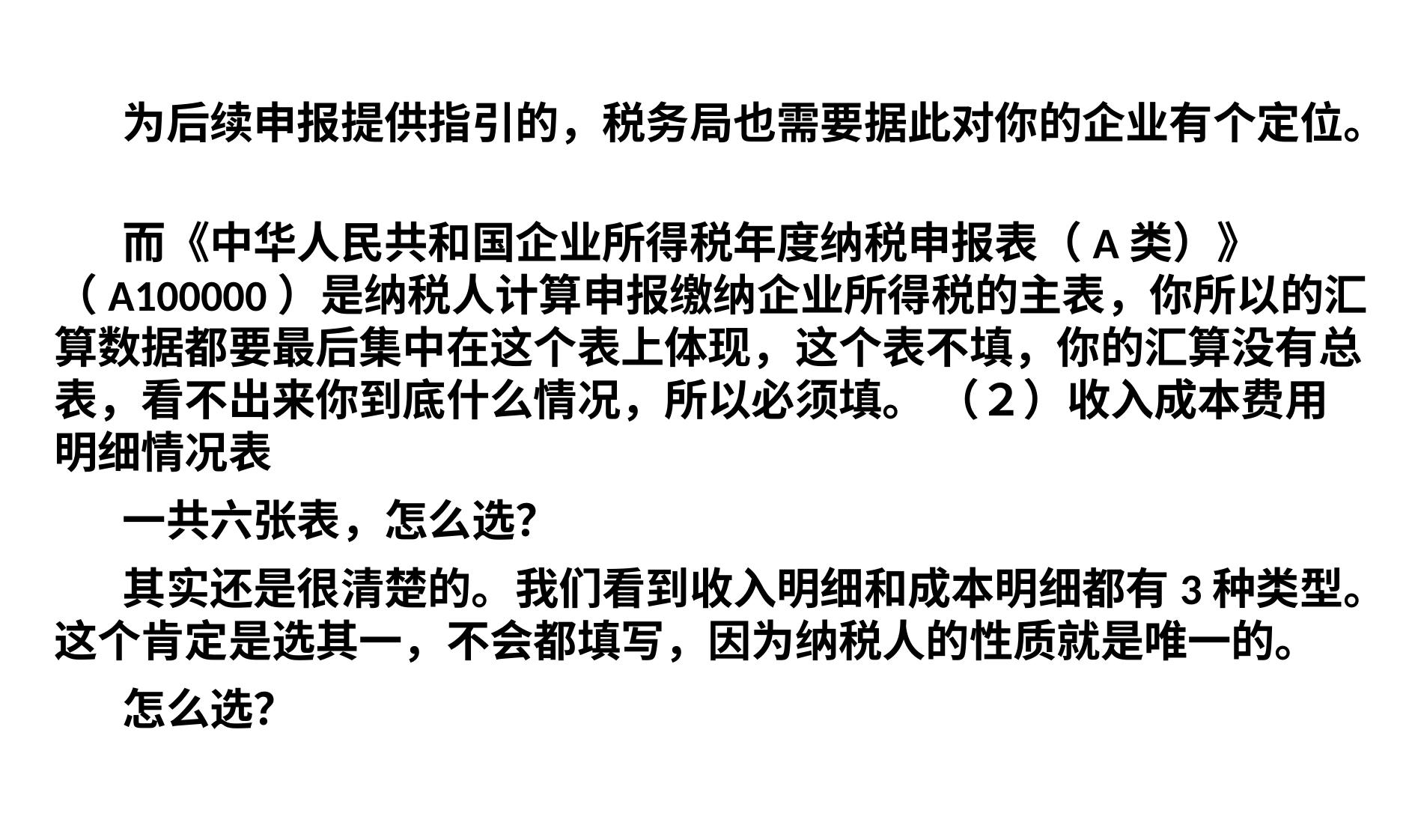

为后续申报提供指引的，税务局也需要据此对你的企业有个定位。
而《中华人民共和国企业所得税年度纳税申报表（A类）》（A100000）是纳税人计算申报缴纳企业所得税的主表，你所以的汇算数据都要最后集中在这个表上体现，这个表不填，你的汇算没有总表，看不出来你到底什么情况，所以必须填。 （２）收入成本费用明细情况表
一共六张表，怎么选？
其实还是很清楚的。我们看到收入明细和成本明细都有3种类型。这个肯定是选其一，不会都填写，因为纳税人的性质就是唯一的。
怎么选？